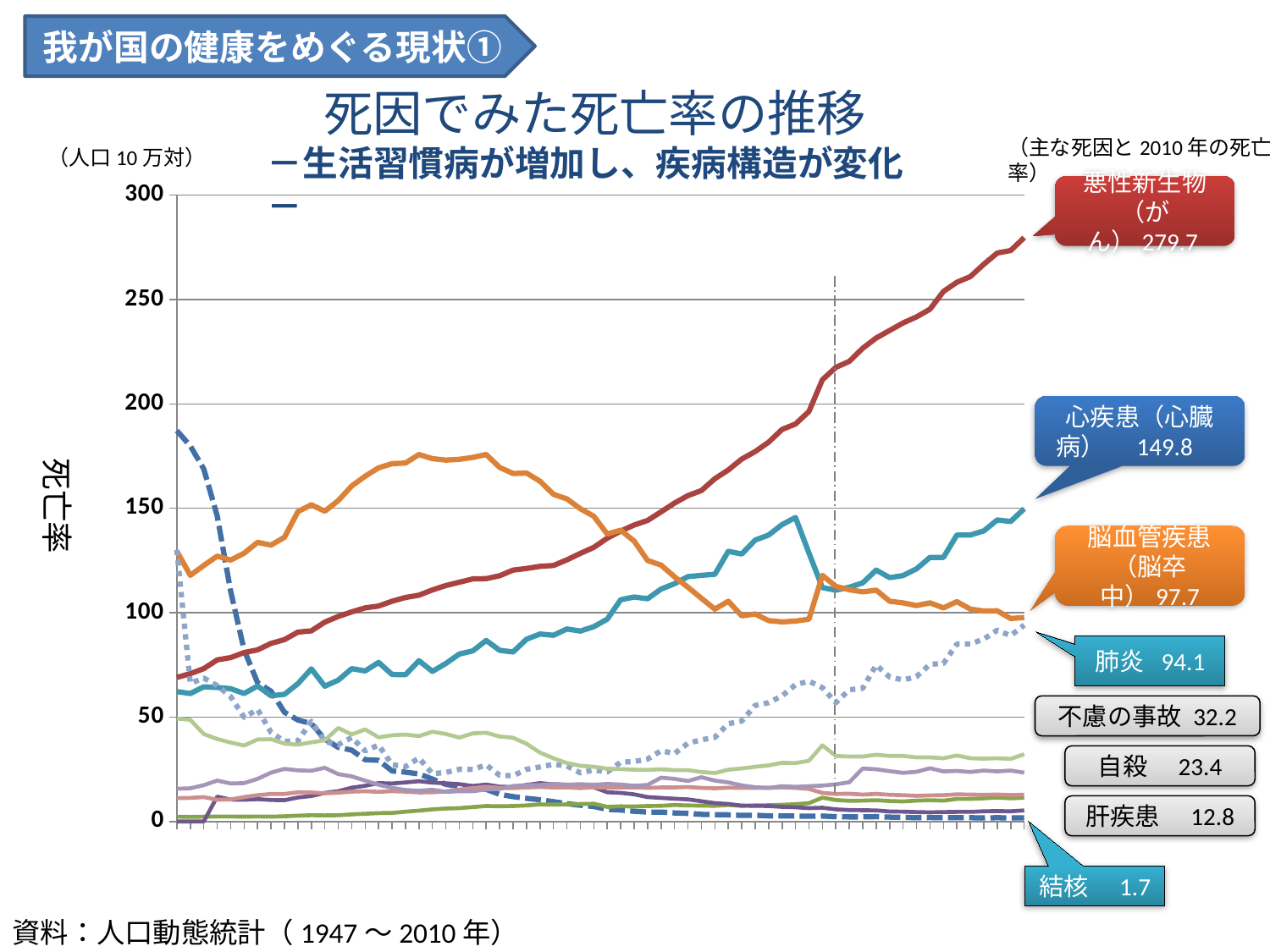

我が国の健康をめぐる現状①
死因でみた死亡率の推移
－生活習慣病が増加し、疾病構造が変化－

### Chart

| Category | 結核 | 悪性新生物※ | 糖尿病※ | 高血圧性疾患※ | 心疾患※ | 脳血管疾患※ | 肺炎 | 肝疾患※ | 不慮の事故 | 自殺 |
|---|---|---|---|---|---|---|---|---|---|---|
| 1947 | 187.2 | 69.0 | 2.3 | 0.0 | 62.2 | 129.4 | 130.1 | 11.2 | 49.3 | 15.7 |
| 1948 | 179.9 | 70.8 | 2.2 | 0.0 | 61.3 | 117.9 | 66.2 | 11.3 | 48.7 | 15.9 |
| 1949 | 168.9 | 73.2 | 2.3 | 0.0 | 64.5 | 122.6 | 68.7 | 11.7 | 41.9 | 17.4 |
| 1950 | 146.4 | 77.4 | 2.4 | 11.9 | 64.2 | 127.1 | 65.1 | 10.4 | 39.5 | 19.6 |
| 1951 | 110.3 | 78.5 | 2.4 | 10.5 | 63.6 | 125.2 | 59.8 | 10.6 | 37.800000000000004 | 18.2 |
| 1952 | 82.2 | 80.9 | 2.3 | 10.4 | 61.3 | 128.5 | 49.9 | 11.7 | 36.4 | 18.4 |
| 1953 | 66.5 | 82.2 | 2.4 | 10.7 | 64.9 | 133.7 | 53.7 | 12.6 | 39.300000000000004 | 20.4 |
| 1954 | 62.4 | 85.3 | 2.3 | 10.3 | 60.2 | 132.4 | 42.7 | 13.2 | 39.4 | 23.4 |
| 1955 | 52.3 | 87.1 | 2.5 | 10.200000000000001 | 60.9 | 136.1 | 38.4 | 13.2 | 37.300000000000004 | 25.2 |
| 1956 | 48.6 | 90.7 | 2.8 | 11.5 | 66.0 | 148.4 | 38.6 | 14.0 | 36.800000000000004 | 24.5 |
| 1957 | 46.9 | 91.3 | 3.0 | 12.2 | 73.1 | 151.7 | 48.0 | 13.9 | 37.9 | 24.3 |
| 1958 | 39.4 | 95.5 | 2.9 | 13.7 | 64.8 | 148.6 | 38.300000000000004 | 13.5 | 38.9 | 25.7 |
| 1959 | 35.5 | 98.2 | 3.0 | 14.5 | 67.7 | 153.7 | 36.800000000000004 | 13.8 | 44.8 | 22.7 |
| 1960 | 34.2 | 100.4 | 3.4 | 16.2 | 73.2 | 160.7 | 40.2 | 14.3 | 41.7 | 21.6 |
| 1961 | 29.6 | 102.3 | 3.7 | 17.1 | 72.1 | 165.4 | 33.800000000000004 | 14.5 | 44.1 | 19.6 |
| 1962 | 29.3 | 103.2 | 4.0 | 18.4 | 76.2 | 169.4 | 36.6 | 14.2 | 40.300000000000004 | 17.6 |
| 1963 | 24.2 | 105.5 | 4.1 | 18.2 | 70.4 | 171.4 | 27.2 | 14.5 | 41.3 | 16.1 |
| 1964 | 23.6 | 107.3 | 4.7 | 18.7 | 70.3 | 171.7 | 26.3 | 14.3 | 41.6 | 15.1 |
| 1965 | 22.8 | 108.4 | 5.2 | 19.3 | 77.0 | 175.8 | 30.4 | 13.9 | 40.9 | 14.7 |
| 1966 | 20.3 | 110.9 | 5.8 | 18.6 | 71.9 | 173.8 | 22.9 | 14.0 | 43.0 | 15.2 |
| 1967 | 17.8 | 113.0 | 6.2 | 18.3 | 75.7 | 173.1 | 23.5 | 14.4 | 41.9 | 14.2 |
| 1968 | 16.8 | 114.6 | 6.4 | 17.9 | 80.2 | 173.5 | 25.0 | 15.3 | 40.2 | 14.5 |
| 1969 | 16.1 | 116.2 | 6.9 | 17.0 | 81.7 | 174.4 | 24.9 | 16.0 | 42.2 | 14.5 |
| 1970 | 15.4 | 116.3 | 7.4 | 17.7 | 86.7 | 175.8 | 27.1 | 16.6 | 42.5 | 15.3 |
| 1971 | 13.0 | 117.7 | 7.3 | 16.7 | 82.0 | 169.6 | 22.1 | 16.1 | 40.7 | 15.6 |
| 1972 | 11.9 | 120.4 | 7.4 | 16.5 | 81.2 | 166.7 | 21.9 | 16.0 | 40.1 | 17.0 |
| 1973 | 11.1 | 121.2 | 7.7 | 17.5 | 87.3 | 166.9 | 25.0 | 16.3 | 37.2 | 17.4 |
| 1974 | 10.4 | 122.2 | 8.200000000000001 | 18.4 | 89.8 | 163.0 | 26.1 | 16.5 | 33.0 | 17.5 |
| 1975 | 9.5 | 122.6 | 8.1 | 17.8 | 89.2 | 156.7 | 27.4 | 16.3 | 30.3 | 18.0 |
| 1976 | 8.5 | 125.3 | 8.200000000000001 | 17.6 | 92.2 | 154.5 | 26.6 | 16.3 | 28.0 | 17.6 |
| 1977 | 7.8 | 128.4 | 8.4 | 17.0 | 91.2 | 149.8 | 23.3 | 16.0 | 26.7 | 17.9 |
| 1978 | 7.2 | 131.3 | 8.5 | 16.4 | 93.3 | 146.2 | 24.7 | 16.4 | 26.2 | 17.6 |
| 1979 | 5.8 | 135.7 | 7.0 | 14.0 | 96.9 | 137.7 | 23.7 | 16.2 | 25.3 | 18.0 |
| 1980 | 5.5 | 139.1 | 7.3 | 13.7 | 106.2 | 139.5 | 28.4 | 16.3 | 25.1 | 17.7 |
| 1981 | 4.9 | 142.0 | 7.2 | 13.0 | 107.5 | 134.3 | 28.7 | 16.3 | 24.8 | 17.1 |
| 1982 | 4.5 | 144.2 | 7.4 | 11.7 | 106.7 | 125.0 | 29.9 | 16.1 | 24.7 | 17.5 |
| 1983 | 4.5 | 148.3 | 7.5 | 11.3 | 111.3 | 122.8 | 33.9 | 16.3 | 25.0 | 21.0 |
| 1984 | 4.1 | 152.5 | 7.9 | 10.9 | 113.9 | 117.2 | 32.5 | 16.3 | 24.6 | 20.4 |
| 1985 | 3.9 | 156.1 | 7.7 | 10.6 | 117.3 | 112.2 | 37.5 | 16.5 | 24.6 | 19.4 |
| 1986 | 3.4 | 158.5 | 7.6 | 9.700000000000001 | 117.9 | 106.9 | 39.1 | 16.1 | 23.7 | 21.2 |
| 1987 | 3.3 | 164.2 | 7.5 | 8.8 | 118.4 | 101.7 | 40.300000000000004 | 15.9 | 23.2 | 19.6 |
| 1988 | 3.2 | 168.4 | 7.9 | 8.4 | 129.4 | 105.5 | 46.8 | 16.2 | 24.8 | 18.7 |
| 1989 | 2.9 | 173.6 | 7.5 | 7.6 | 128.1 | 98.5 | 48.1 | 16.1 | 25.4 | 17.3 |
| 1990 | 3.0 | 177.2 | 7.7 | 7.5 | 134.8 | 99.4 | 55.6 | 16.1 | 26.2 | 16.4 |
| 1991 | 2.7 | 181.7 | 7.8 | 7.4 | 137.2 | 96.2 | 56.9 | 16.1 | 26.9 | 16.1 |
| 1992 | 2.7 | 187.8 | 8.0 | 7.0 | 142.2 | 95.6 | 60.2 | 16.3 | 28.1 | 16.9 |
| 1993 | 2.6 | 190.4 | 8.3 | 6.8 | 145.6 | 96.0 | 65.5 | 16.1 | 28.0 | 16.6 |
| 1994 | 2.5 | 196.4 | 8.8 | 6.4 | 128.6 | 96.9 | 67.2 | 15.6 | 29.1 | 16.9 |
| 1995 | 2.6 | 211.6 | 11.4 | 6.6 | 112.0 | 117.9 | 64.1 | 13.7 | 36.5 | 17.2 |
| 1996 | 2.3 | 217.5 | 10.3 | 5.8 | 110.8 | 112.6 | 56.9 | 13.2 | 31.4 | 17.8 |
| 1997 | 2.2 | 220.4 | 9.9 | 5.5 | 112.2 | 111.0 | 63.1 | 13.3 | 31.1 | 18.8 |
| 1998 | 2.2 | 226.7 | 10.0 | 5.4 | 114.3 | 110.0 | 63.8 | 12.9 | 31.1 | 25.4 |
| 1999 | 2.3 | 231.6 | 10.200000000000001 | 5.3 | 120.4 | 110.8 | 74.9 | 13.2 | 32.0 | 25.0 |
| 2000 | 2.1 | 235.2 | 9.8 | 4.8 | 116.8 | 105.5 | 69.2 | 12.8 | 31.4 | 24.1 |
| 2001 | 2.0 | 238.8 | 9.6 | 4.7 | 117.8 | 104.7 | 67.8 | 12.6 | 31.4 | 23.3 |
| 2002 | 1.8 | 241.7 | 10.0 | 4.5 | 121.0 | 103.4 | 69.4 | 12.3 | 30.7 | 23.8 |
| 2003 | 1.9000000000000001 | 245.4 | 10.200000000000001 | 4.4 | 126.5 | 104.7 | 75.3 | 12.5 | 30.7 | 25.5 |
| 2004 | 1.8 | 253.9 | 10.0 | 4.5 | 126.5 | 102.3 | 75.7 | 12.6 | 30.3 | 24.0 |
| 2005 | 1.8 | 258.3 | 10.8 | 4.6 | 137.2 | 105.3 | 85.0 | 13.0 | 31.6 | 24.2 |
| 2006 | 1.8 | 261.0 | 10.8 | 4.6 | 137.2 | 101.7 | 85.0 | 12.9 | 30.3 | 23.7 |
| 2007 | 1.7 | 266.8999999999997 | 11.1 | 4.9 | 139.2 | 100.8 | 87.4 | 12.8 | 30.1 | 24.4 |
| 2008 | 1.8 | 272.3 | 11.5 | 5.0 | 144.4 | 100.9 | 91.6 | 12.9 | 30.3 | 24.0 |
| 2009 | 1.7 | 273.5 | 11.1 | 4.9 | 143.7 | 97.2 | 89.0 | 12.7 | 30.0 | 24.4 |
| 2010 | 1.7 | 279.7 | 11.4 | 5.3 | 149.8 | 97.7 | 94.1 | 12.8 | 32.2 | 23.4 |
（主な死因と2010年の死亡率）
（人口10万対）
悪性新生物（がん）279.7
心疾患（心臓病）　149.8
脳血管疾患（脳卒中）97.7
肺炎  94.1
不慮の事故 32.2
自殺　23.4
肝疾患　12.8
結核　1.7
資料：人口動態統計（1947～2010年）